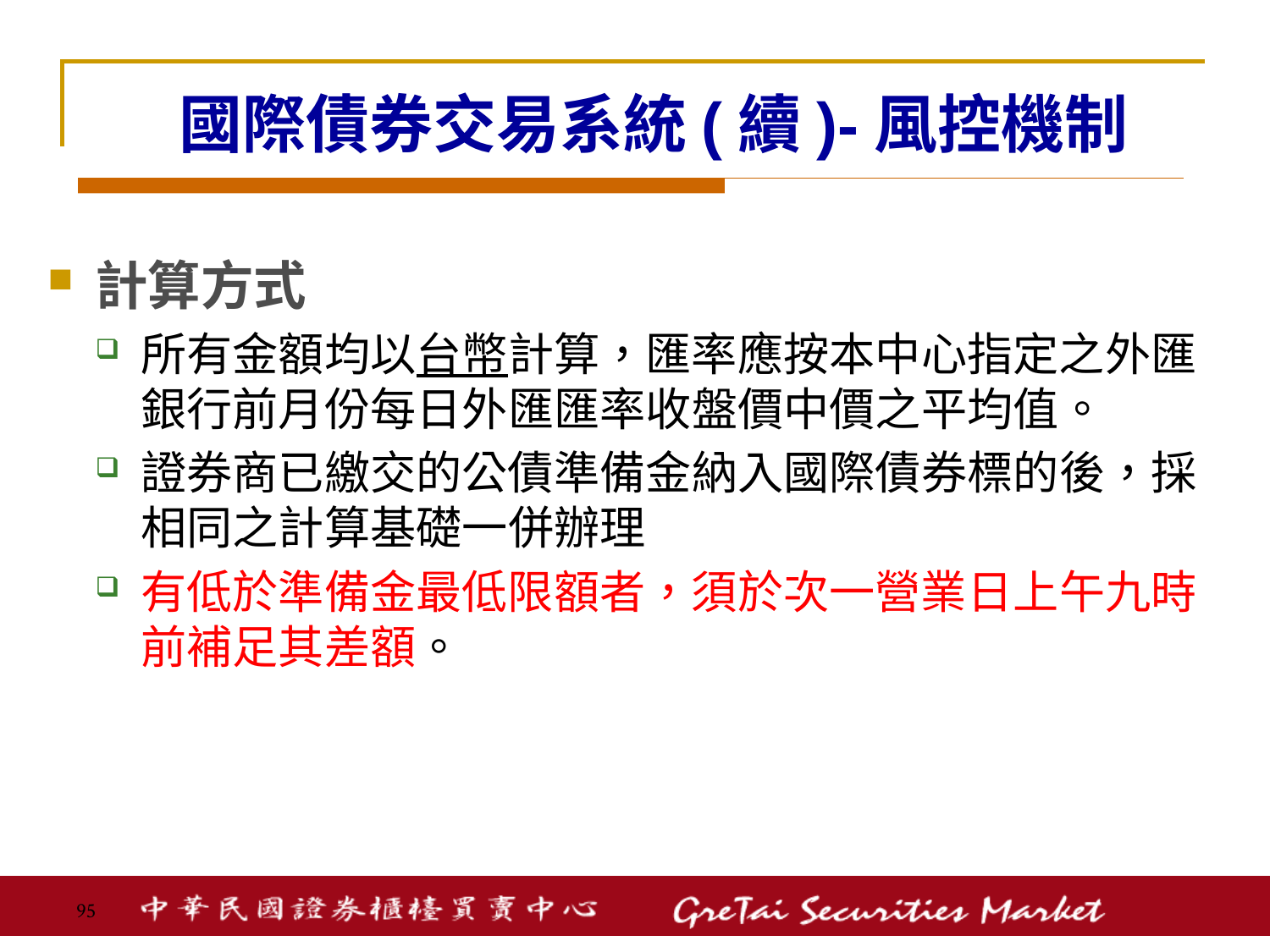

# 國際債券交易系統(續)-風控機制

計算方式
所有金額均以台幣計算，匯率應按本中心指定之外匯銀行前月份每日外匯匯率收盤價中價之平均值。
證券商已繳交的公債準備金納入國際債券標的後，採相同之計算基礎一併辦理
有低於準備金最低限額者，須於次一營業日上午九時前補足其差額。
95